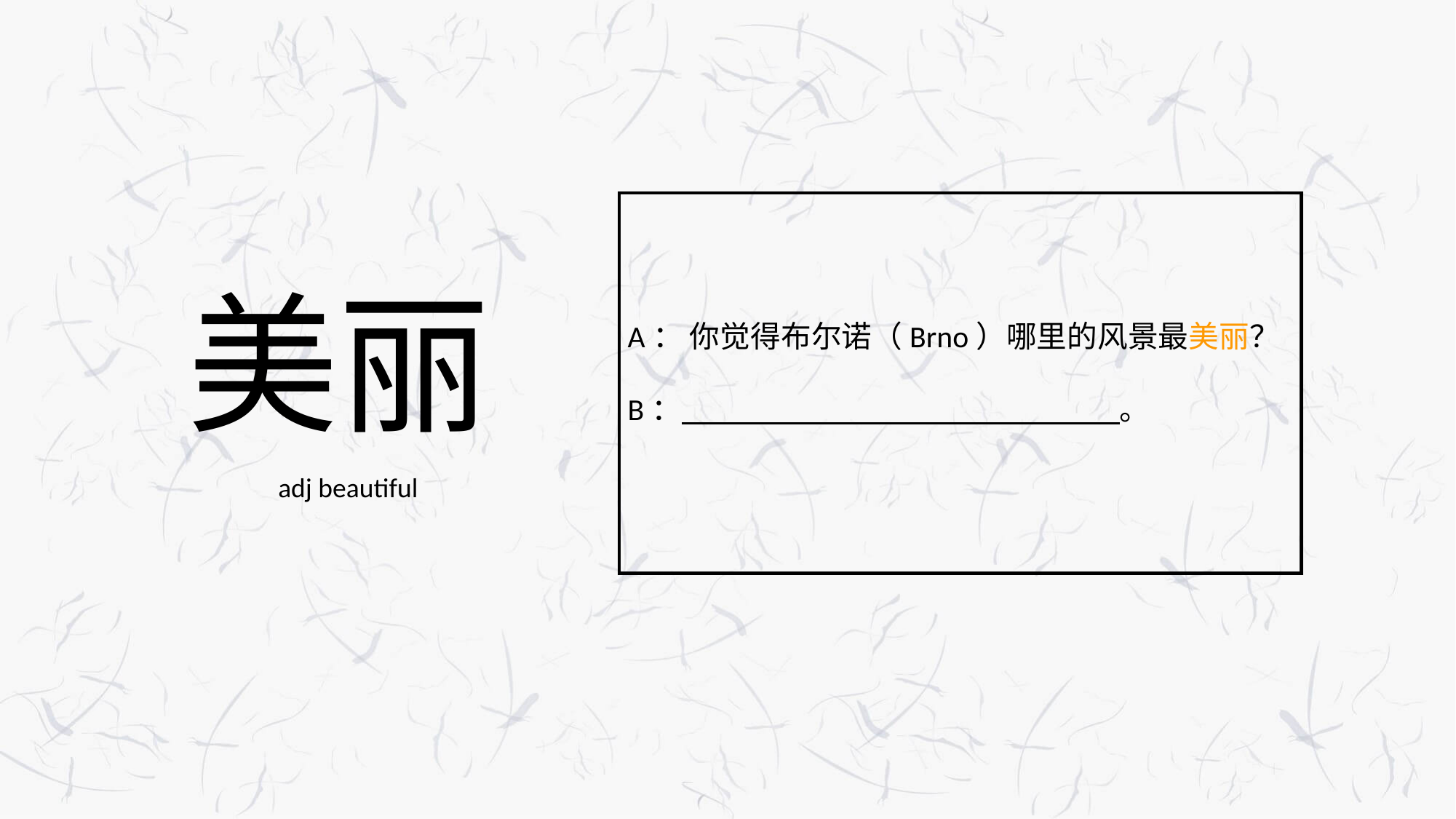

美丽
A： 你觉得布尔诺（Brno）哪里的风景最美丽？

B：                                                                 。
adj beautiful